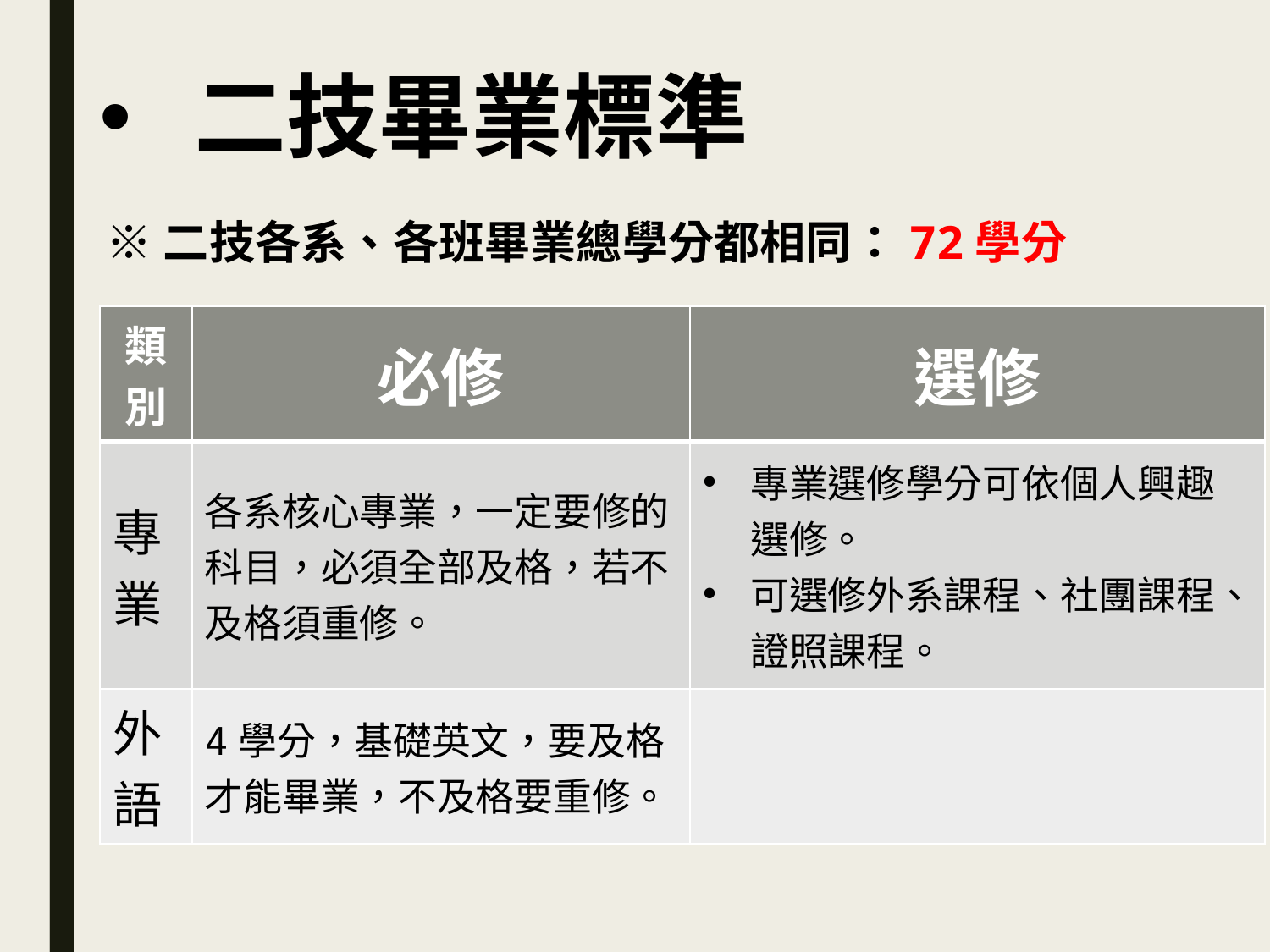

二技畢業標準
※二技各系、各班畢業總學分都相同：72學分
| 類別 | 必修 | 選修 |
| --- | --- | --- |
| 專業 | 各系核心專業，一定要修的科目，必須全部及格，若不及格須重修。 | 專業選修學分可依個人興趣選修。 可選修外系課程、社團課程、證照課程。 |
| 外語 | 4學分，基礎英文，要及格才能畢業，不及格要重修。 |  |